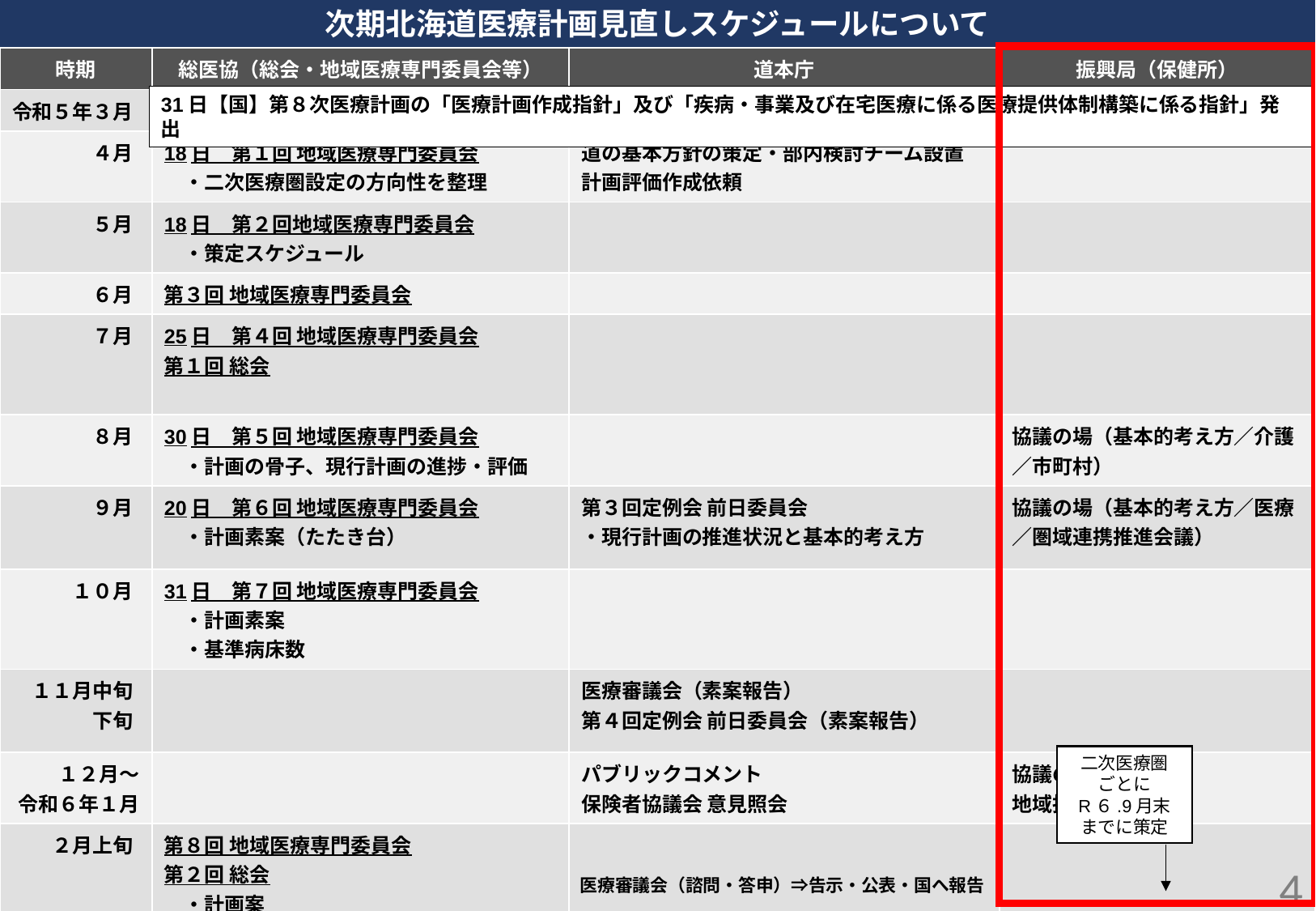

次期北海道医療計画見直しスケジュールについて

| 時期 | 総医協（総会・地域医療専門委員会等） | 道本庁 | 振興局（保健所） |
| --- | --- | --- | --- |
| 令和５年３月 |  |  |  |
| ４月 | 18日　第１回 地域医療専門委員会 　・二次医療圏設定の方向性を整理 | 道の基本方針の策定・部内検討チーム設置 計画評価作成依頼 |  |
| ５月 | 18日　第２回地域医療専門委員会 　・策定スケジュール |  |  |
| ６月 | 第３回 地域医療専門委員会 |  |  |
| ７月 | 25日　第４回 地域医療専門委員会 第１回 総会 |  |  |
| ８月 | 30日　第５回 地域医療専門委員会 　・計画の骨子、現行計画の進捗・評価 |  | 協議の場（基本的考え方／介護／市町村） |
| ９月 | 20日　第６回 地域医療専門委員会 　・計画素案（たたき台） | 第３回定例会 前日委員会 ・現行計画の推進状況と基本的考え方 | 協議の場（基本的考え方／医療／圏域連携推進会議） |
| １０月 | 31日　第７回 地域医療専門委員会 　・計画素案 　・基準病床数 |  |  |
| １１月中旬 　　　　下旬 |  | 医療審議会（素案報告） 第４回定例会 前日委員会（素案報告） |  |
| １２月～ 令和６年１月 |  | パブリックコメント 保険者協議会 意見照会 | 協議の場(素案） 地域推進方針策定 |
| ２月上旬 | 第８回 地域医療専門委員会 第２回 総会 　・計画案 |  |  |
| ２月下旬 |  | 第１回定例会前日委員会（計画案報告） |  |
| ３月 |  |  |  |
31日【国】第８次医療計画の「医療計画作成指針」及び「疾病・事業及び在宅医療に係る医療提供体制構築に係る指針」発出
二次医療圏
ごとに
R６.9月末
までに策定
4
医療審議会（諮問・答申）⇒告示・公表・国へ報告
計画案作成